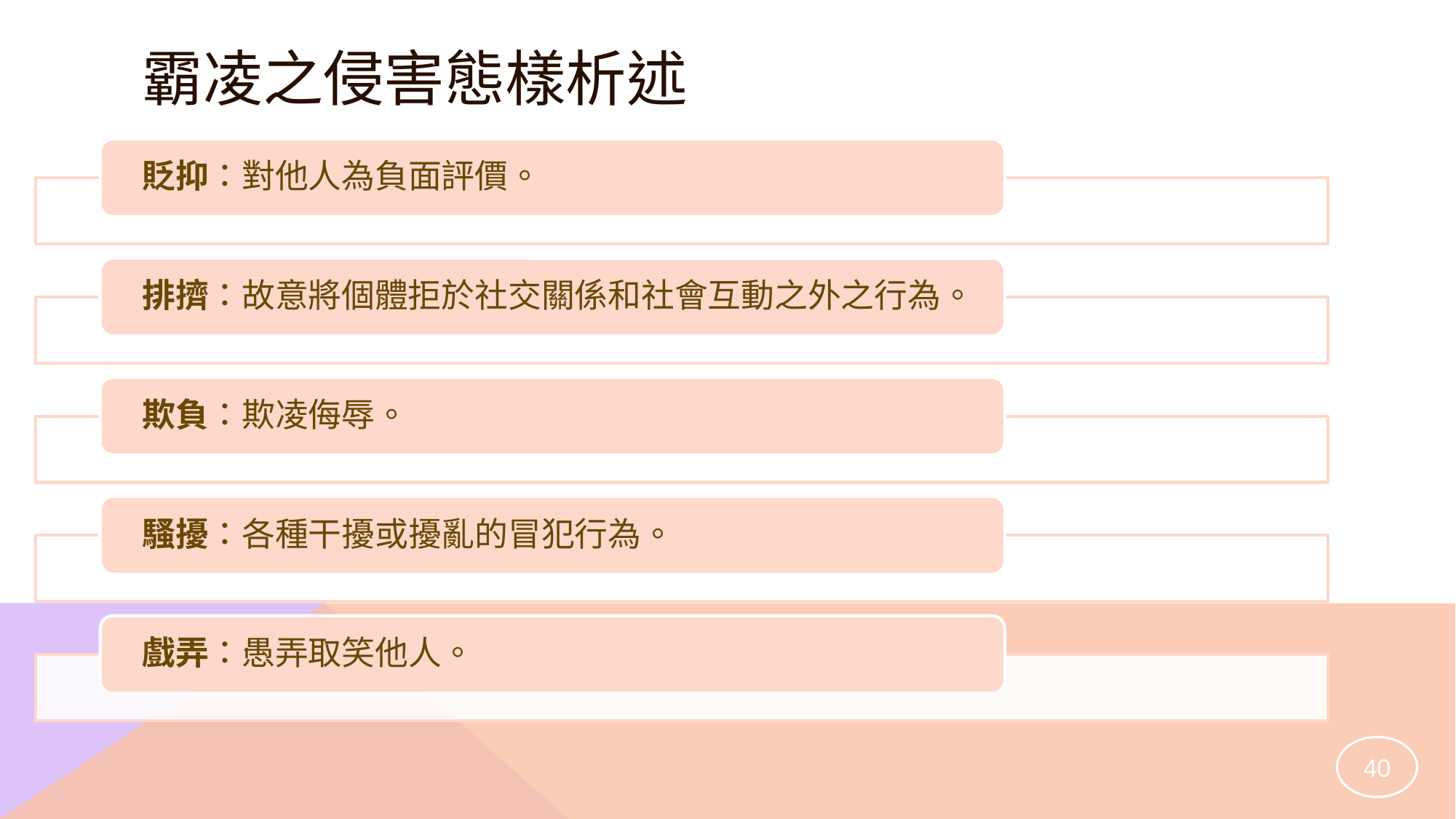

# 霸凌之侵害態樣析述
貶抑：對他人為負面評價。
排擠：故意將個體拒於社交關係和社會互動之外之行為。
欺負：欺凌侮辱。
騷擾：各種干擾或擾亂的冒犯行為。
戲弄：愚弄取笑他人。
40